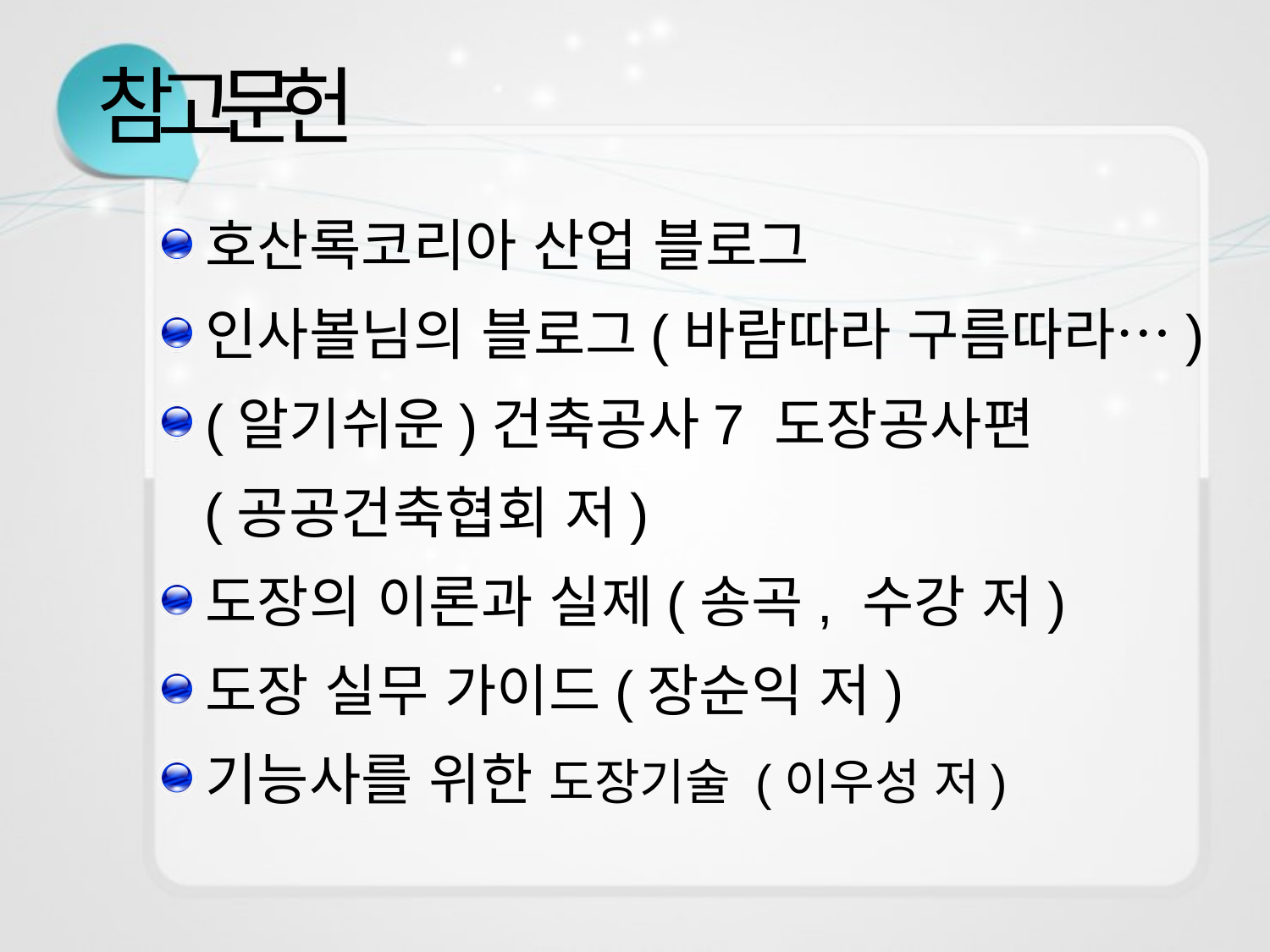

# 참고문헌
호산록코리아 산업 블로그
인사볼님의 블로그(바람따라 구름따라…)
(알기쉬운)건축공사7 도장공사편
   (공공건축협회 저)
도장의 이론과 실제(송곡, 수강 저)
도장 실무 가이드(장순익 저)
기능사를 위한 도장기술 (이우성 저)